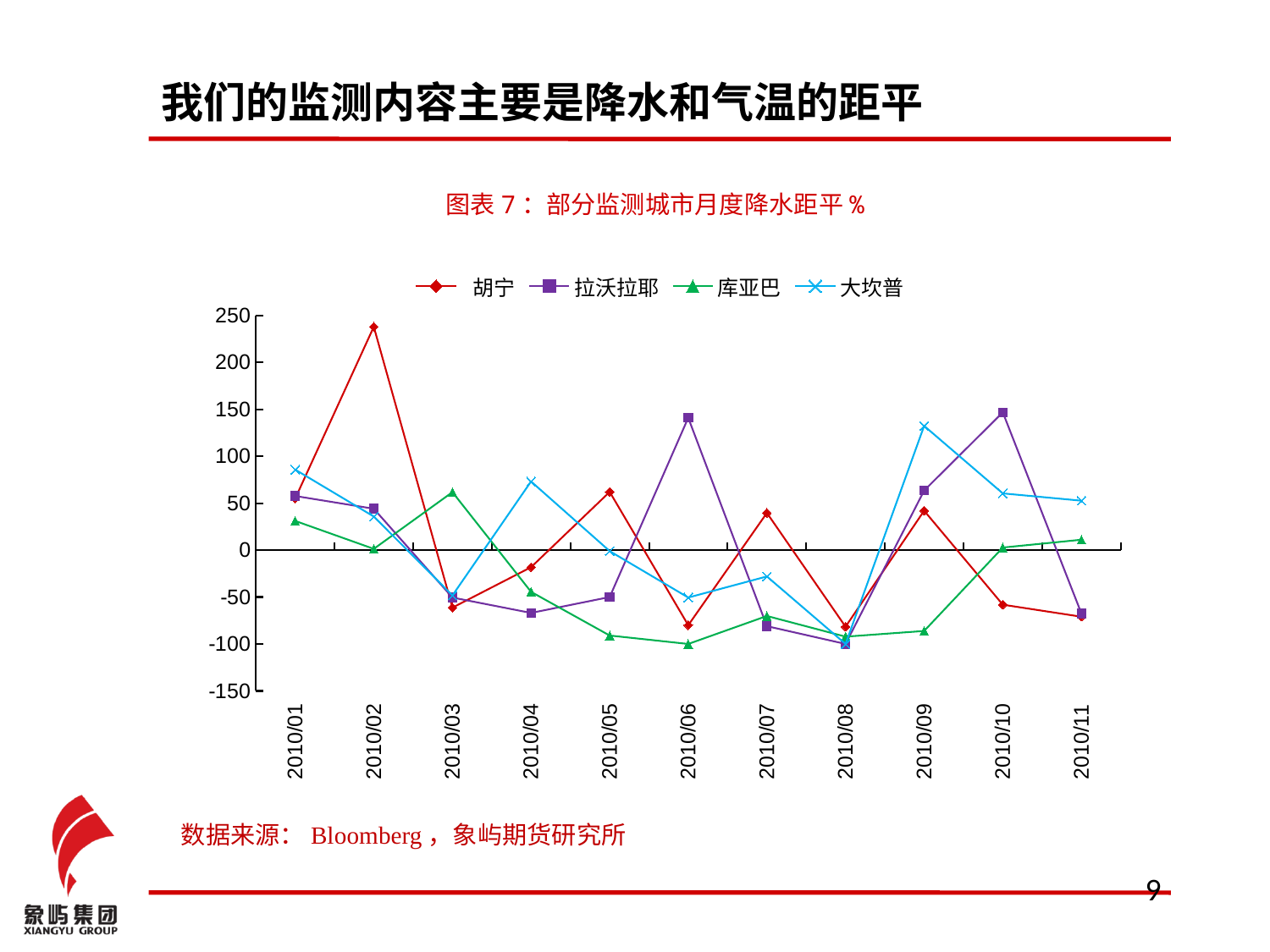

# 我们的监测内容主要是降水和气温的距平
图表7：部分监测城市月度降水距平%

### Chart

| Category |  胡宁 | 拉沃拉耶 | 库亚巴 | 大坎普 |
|---|---|---|---|---|
| 40209 | 54.843 | 57.56220000000001 | 31.041799999999967 | 85.66239999999995 |
| 40237 | 237.713 | 44.0113 | 1.2556999999999976 | 35.71830000000001 |
| 40268 | -61.3265 | -50.5938 | 61.69940000000001 | -48.366800000000005 |
| 40298 | -18.29299999999999 | -66.97539999999998 | -44.516600000000004 | 73.0626 |
| 40329 | 61.9605 | -50.04900000000001 | -91.02259999999998 | -1.1523 |
| 40359 | -80.0665 | 140.859 | -100.0 | -50.56290000000001 |
| 40390 | 39.5446 | -81.06200000000001 | -70.2382 | -28.115100000000005 |
| 40421 | -81.6349 | -100.0 | -92.224 | -100.0 |
| 40451 | 41.8737 | 63.3588 | -86.16869999999999 | 132.24899999999997 |
| 40482 | -58.20110000000001 | 146.64 | 2.6106 | 60.3629 |
| 40512 | -71.0362 | -67.47829999999999 | 10.972300000000002 | 52.5547 |
数据来源：Bloomberg，象屿期货研究所